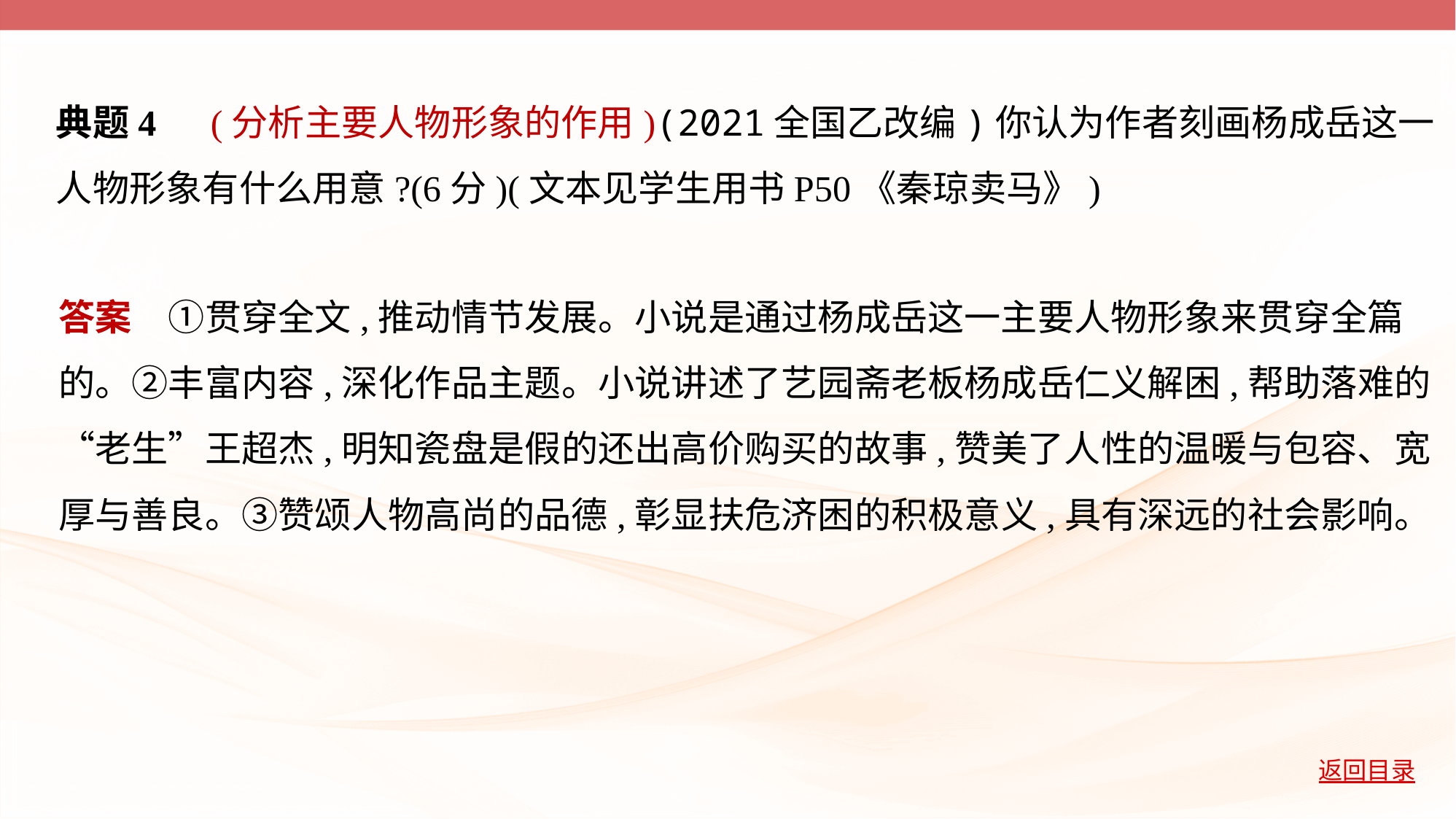

典题4　(分析主要人物形象的作用)(2021全国乙改编)你认为作者刻画杨成岳这一
人物形象有什么用意?(6分)(文本见学生用书P50《秦琼卖马》)

答案　①贯穿全文,推动情节发展。小说是通过杨成岳这一主要人物形象来贯穿全篇
的。②丰富内容,深化作品主题。小说讲述了艺园斋老板杨成岳仁义解困,帮助落难的
“老生”王超杰,明知瓷盘是假的还出高价购买的故事,赞美了人性的温暖与包容、宽
厚与善良。③赞颂人物高尚的品德,彰显扶危济困的积极意义,具有深远的社会影响。